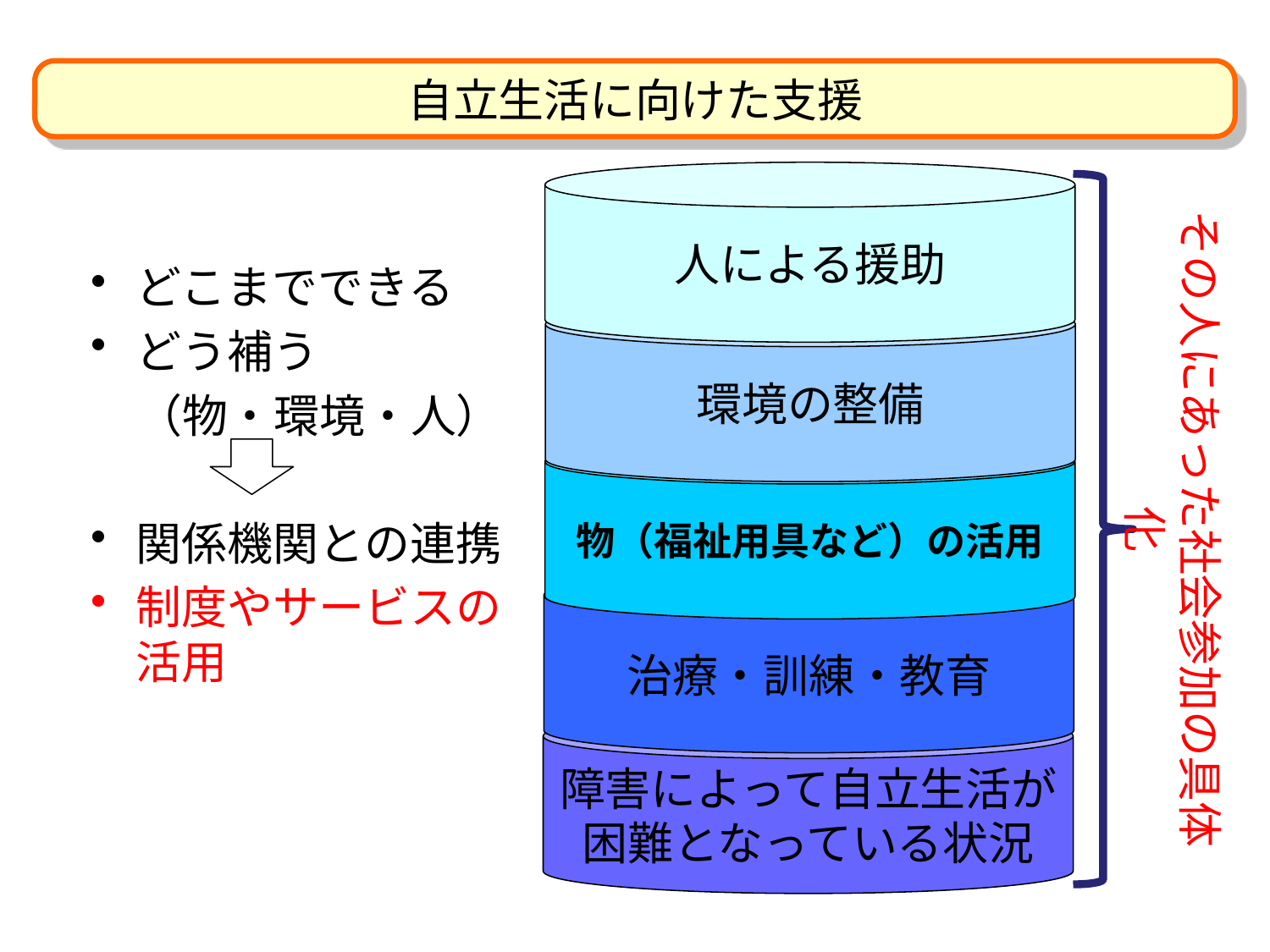

自立生活に向けた支援
人による援助

その人にあった社会参加の具体化
どこまでできる
どう補う
　（物・環境・人）

関係機関との連携
制度やサービスの活用

環境の整備

物（福祉用具など）の活用
治療・訓練・教育
障害によって自立生活が困難となっている状況